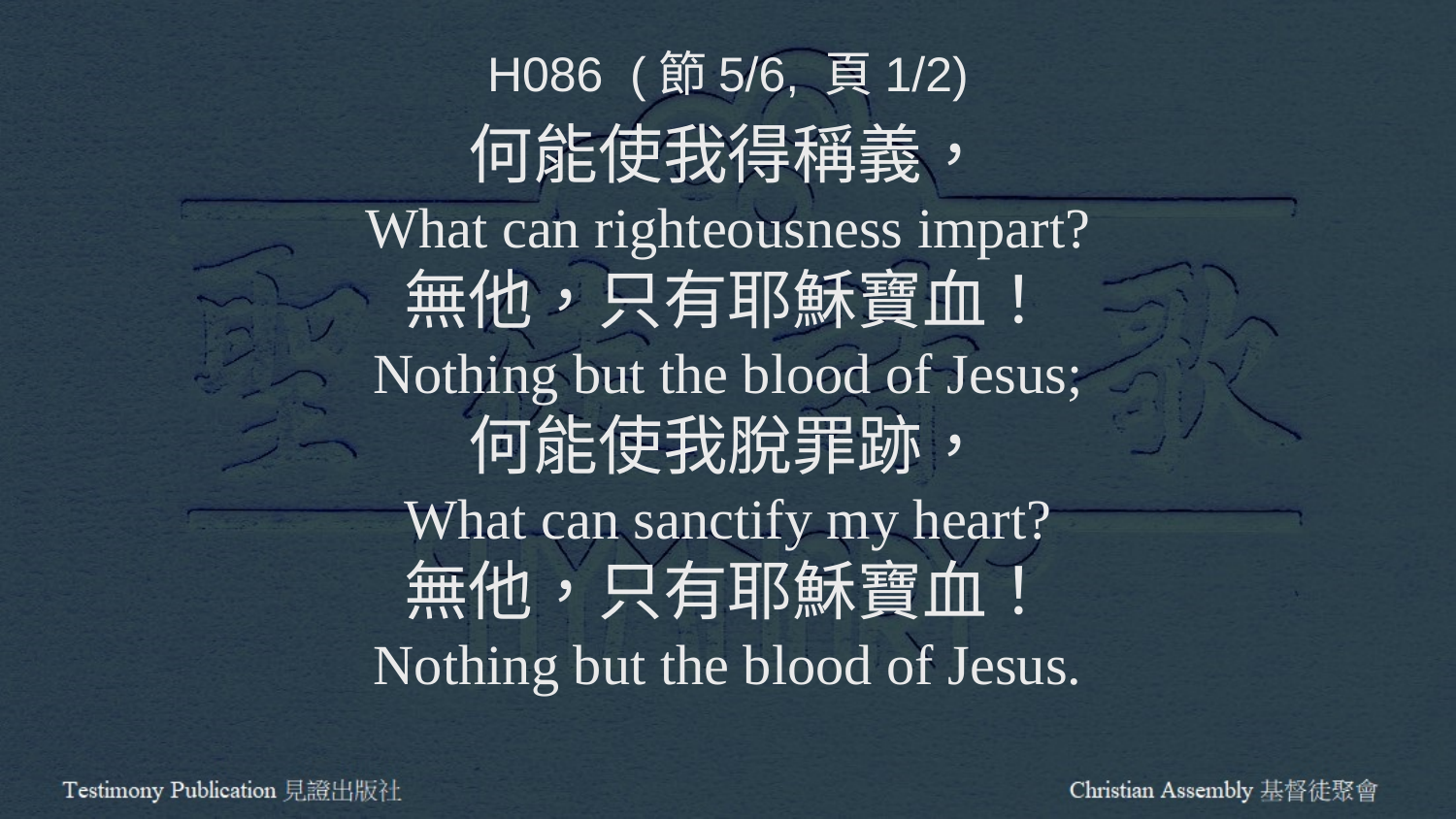

H086  (節5/6, 頁1/2)
何能使我得稱義，
What can righteousness impart?
無他，只有耶穌寶血！
Nothing but the blood of Jesus;
何能使我脫罪跡，
What can sanctify my heart?
無他，只有耶穌寶血！
Nothing but the blood of Jesus.